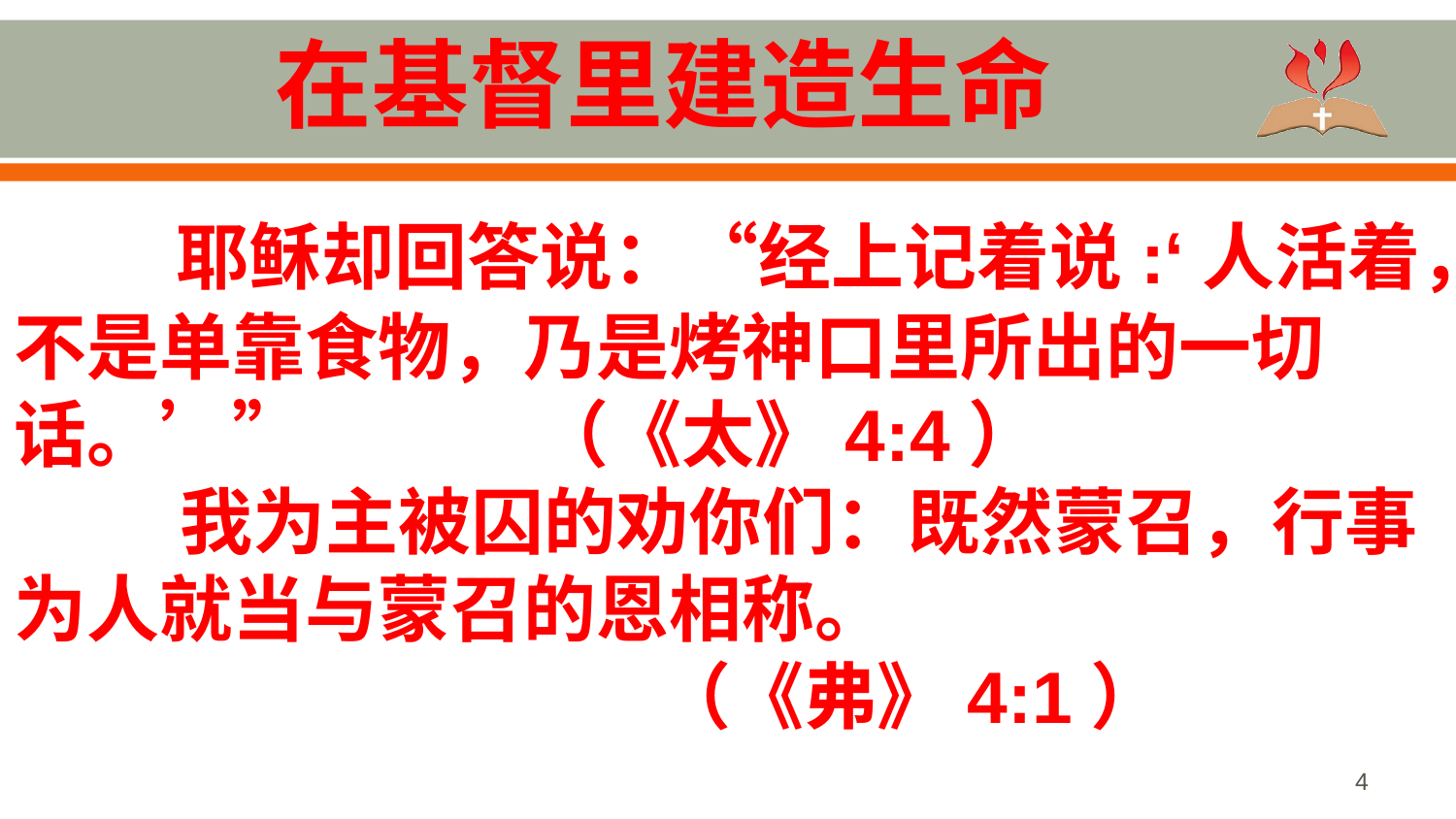

在基督里建造生命
       耶稣却回答说：“经上记着说:‘人活着，不是单靠食物，乃是烤神口里所出的一切话。’”              （《太》4:4）
         我为主被囚的劝你们：既然蒙召，行事为人就当与蒙召的恩相称。
                                      （《弗》4:1）

4